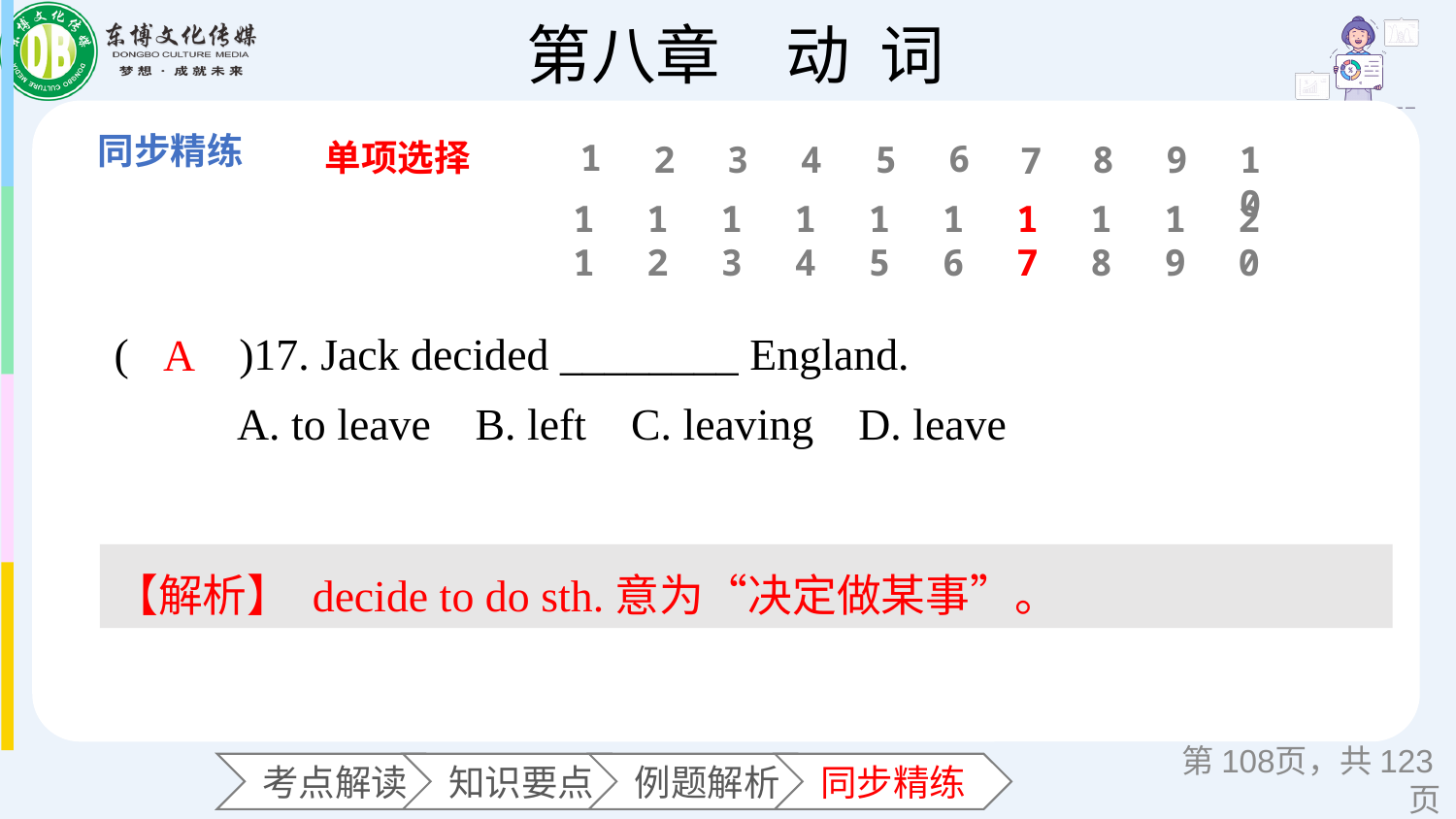

单项选择
1
6
2
3
4
5
8
9
10
7
11
12
13
14
15
16
17
18
19
20
(　　)17. Jack decided ________ England.
           A. to leave    B. left    C. leaving    D. leave
A
【解析】 decide to do sth.意为“决定做某事”。
第108页，共123页